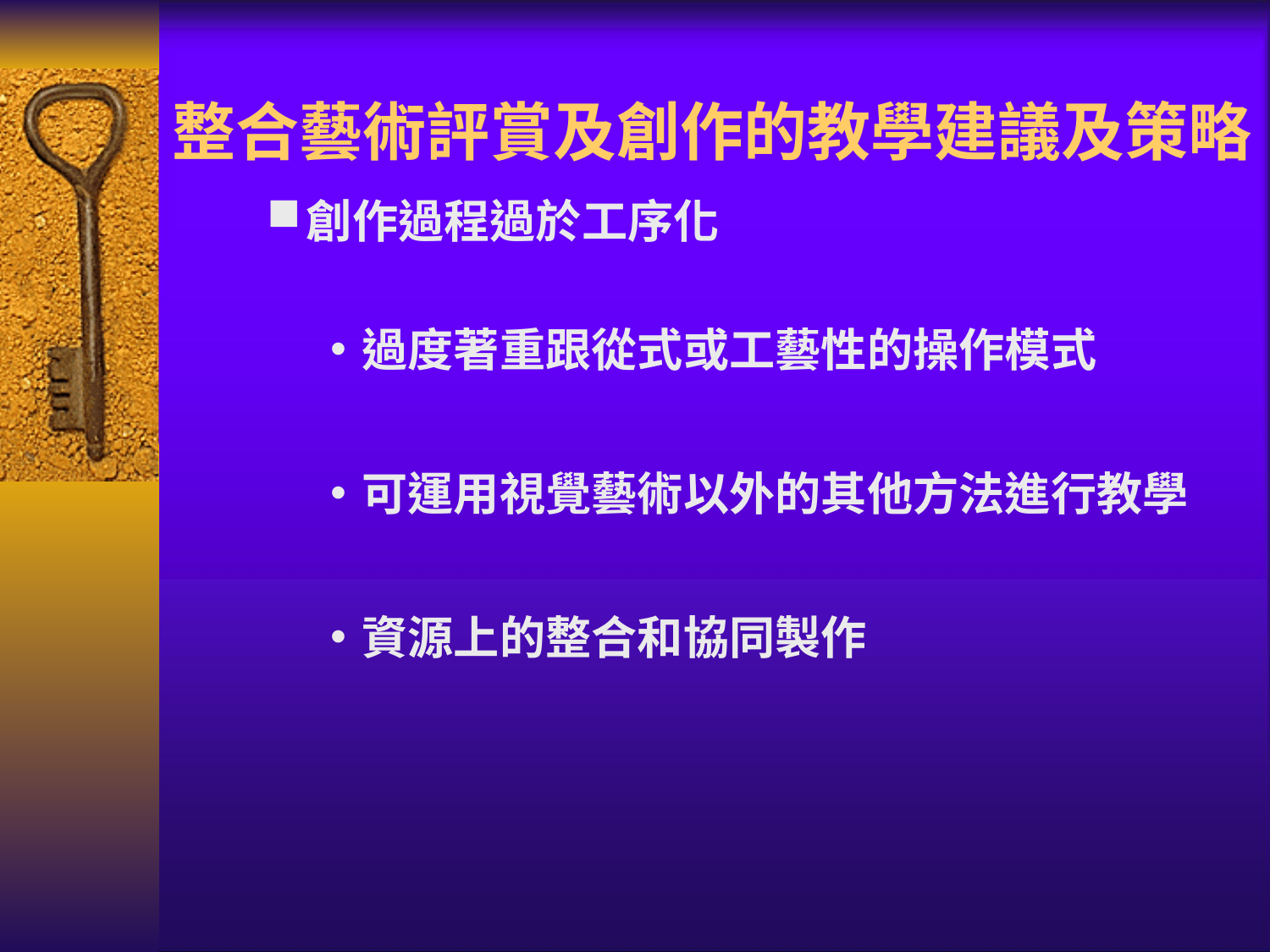

整合藝術評賞及創作的教學建議及策略
創作過程過於工序化

過度著重跟從式或工藝性的操作模式

可運用視覺藝術以外的其他方法進行教學

資源上的整合和協同製作